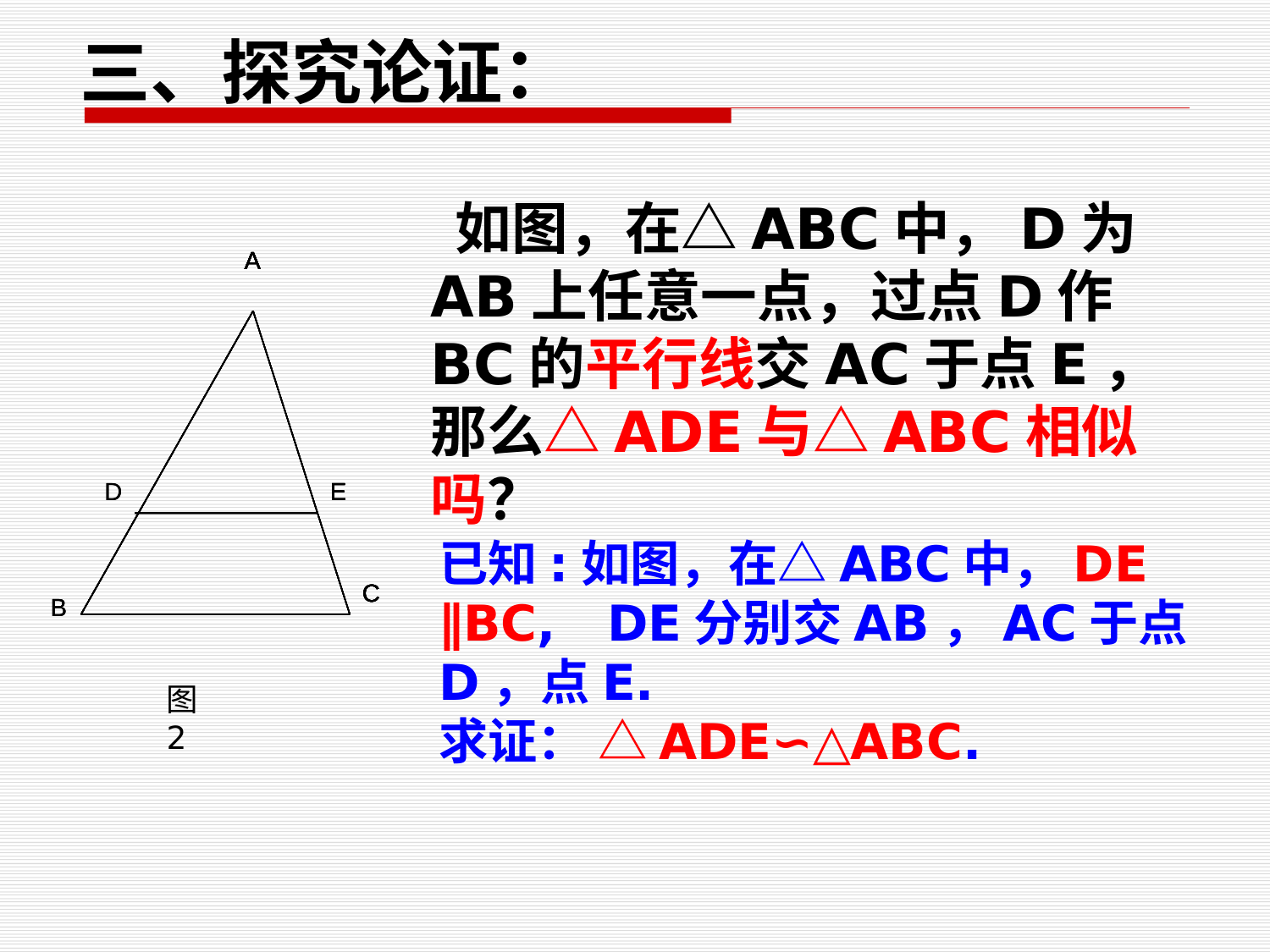

三、探究论证：
      如图，在△ABC中，D为AB上任意一点，过点D作BC的平行线交AC于点E，那么△ADE与△ABC相似吗？
A
A
A
A
A
A
A

D
D
E
E
E
E
E

C
C
C
C
C
B
B
B

图2

已知:如图，在△ABC中，DE ∥BC,   DE分别交AB，AC于点D，点E.
求证： △ADE∽△ABC.